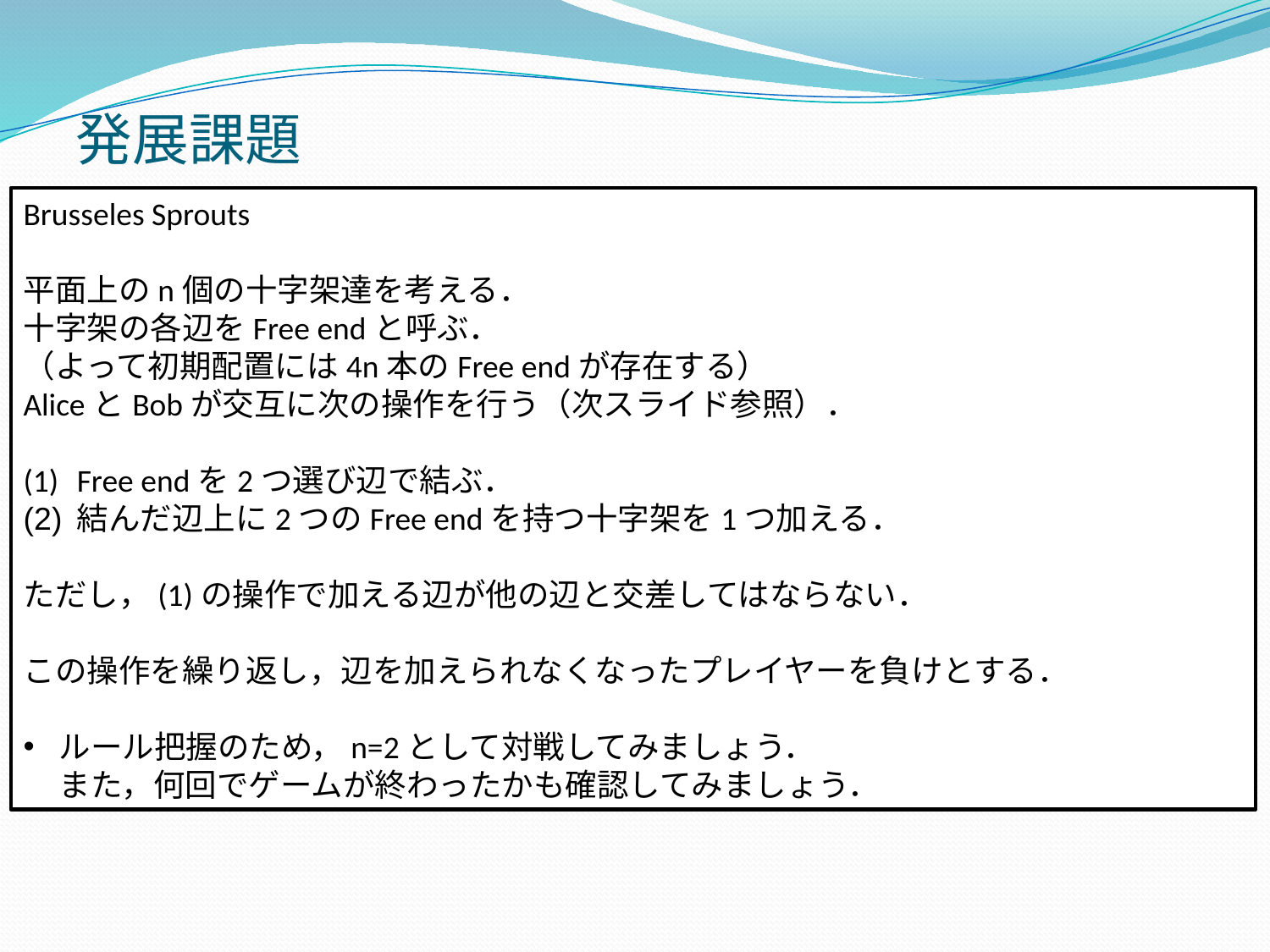

発展課題
Brusseles Sprouts

平面上のn個の十字架達を考える．
十字架の各辺をFree endと呼ぶ．
（よって初期配置には4n本のFree endが存在する）
AliceとBobが交互に次の操作を行う（次スライド参照）．

Free endを2つ選び辺で結ぶ．
結んだ辺上に2つのFree endを持つ十字架を1つ加える．

ただし，(1)の操作で加える辺が他の辺と交差してはならない．

この操作を繰り返し，辺を加えられなくなったプレイヤーを負けとする．

ルール把握のため，n=2として対戦してみましょう．
また，何回でゲームが終わったかも確認してみましょう．